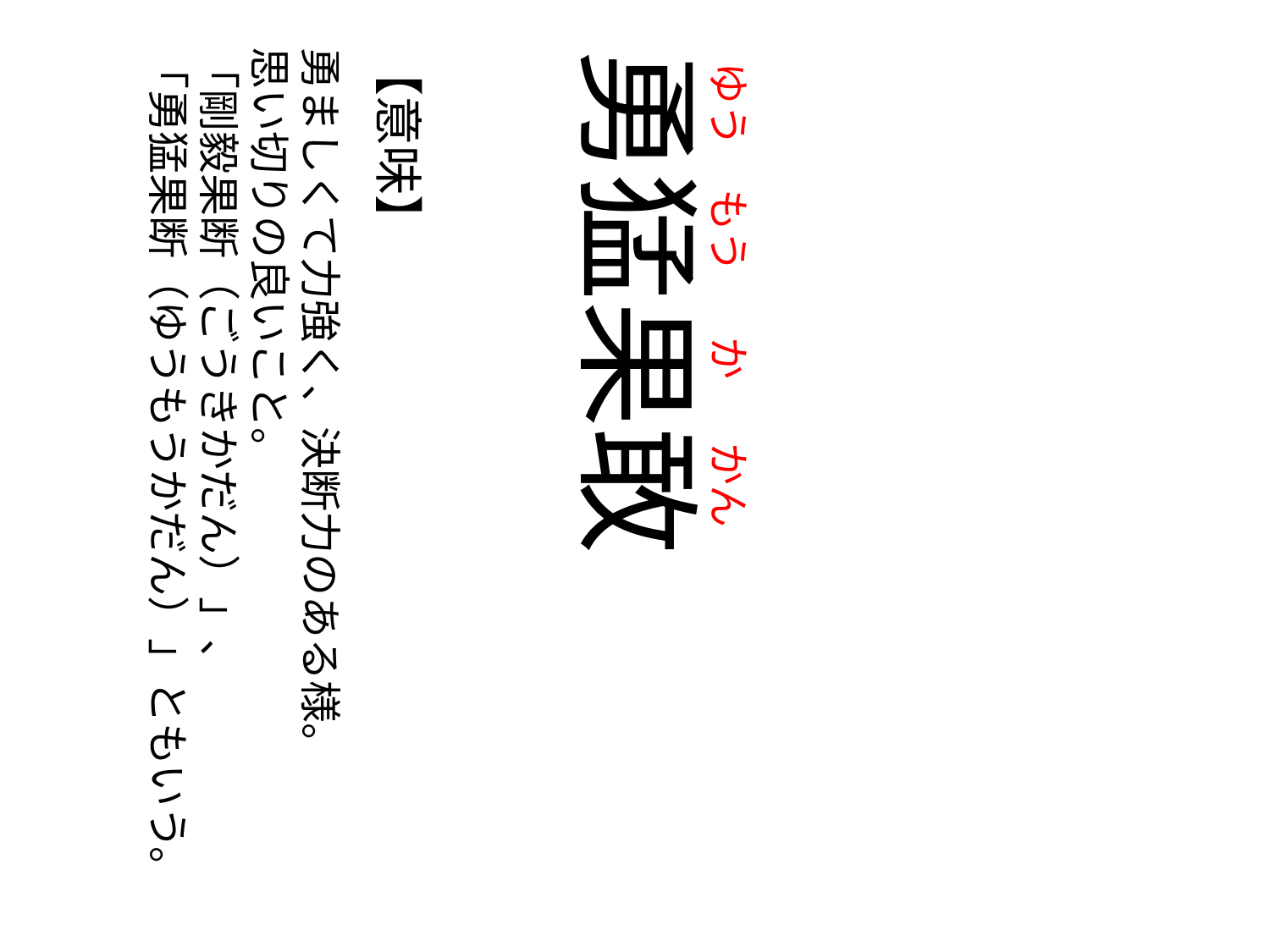

ゆう
の
もう
の
か
の
かん
勇ましくて力強く、決断力のある様。
思い切りの良いこと。
「剛毅果断（ごうきかだん）」、
「勇猛果断（ゆうもうかだん）」ともいう。
【意味】
勇猛果敢